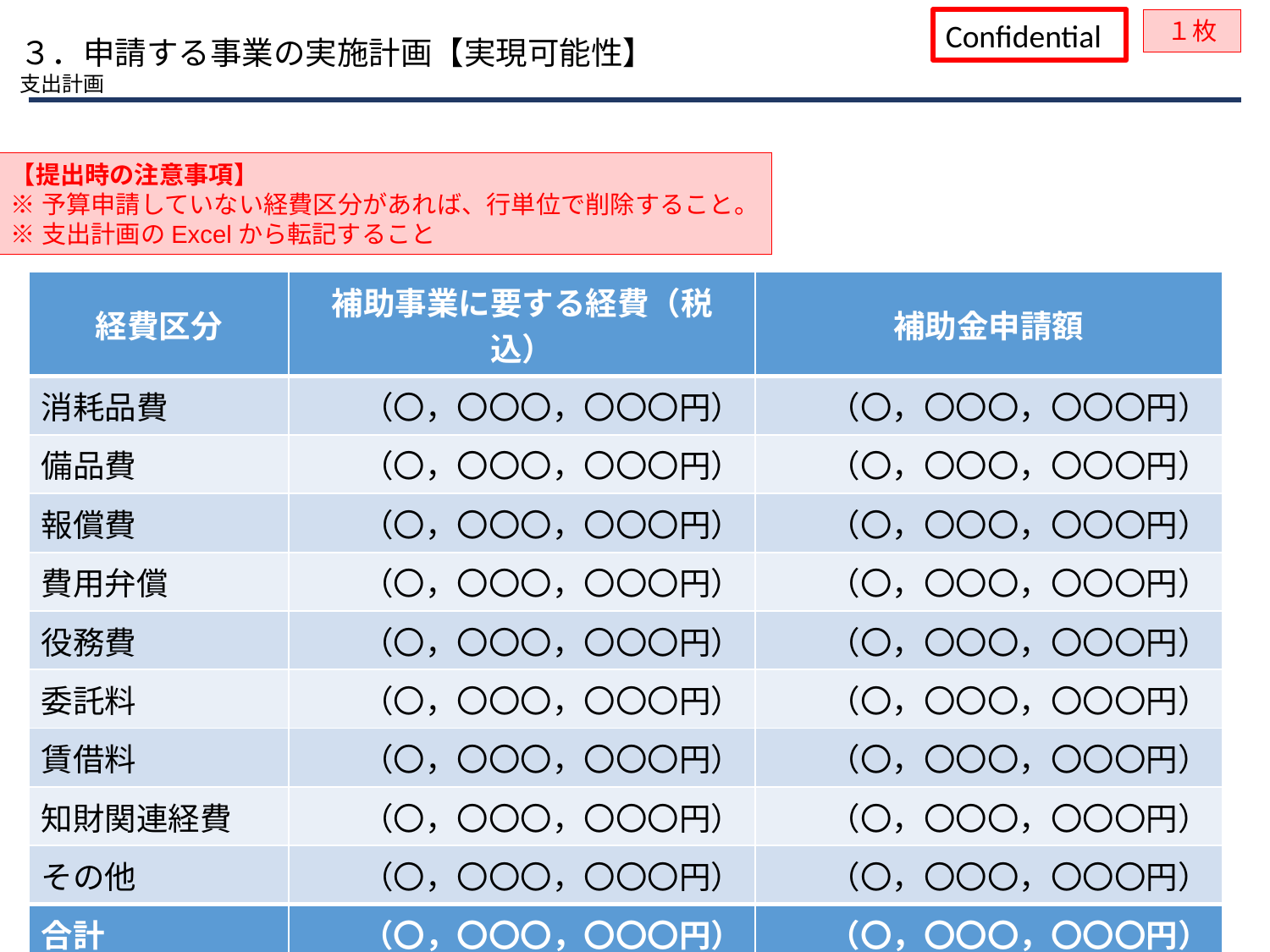

Confidential
１枚
３．申請する事業の実施計画【実現可能性】
支出計画
【提出時の注意事項】
※予算申請していない経費区分があれば、行単位で削除すること。
※支出計画のExcelから転記すること
| 経費区分 | 補助事業に要する経費（税込） | 補助金申請額 |
| --- | --- | --- |
| 消耗品費 | （〇，〇〇〇，〇〇〇円） | （〇，〇〇〇，〇〇〇円） |
| 備品費 | （〇，〇〇〇，〇〇〇円） | （〇，〇〇〇，〇〇〇円） |
| 報償費 | （〇，〇〇〇，〇〇〇円） | （〇，〇〇〇，〇〇〇円） |
| 費用弁償 | （〇，〇〇〇，〇〇〇円） | （〇，〇〇〇，〇〇〇円） |
| 役務費 | （〇，〇〇〇，〇〇〇円） | （〇，〇〇〇，〇〇〇円） |
| 委託料 | （〇，〇〇〇，〇〇〇円） | （〇，〇〇〇，〇〇〇円） |
| 賃借料 | （〇，〇〇〇，〇〇〇円） | （〇，〇〇〇，〇〇〇円） |
| 知財関連経費 | （〇，〇〇〇，〇〇〇円） | （〇，〇〇〇，〇〇〇円） |
| その他 | （〇，〇〇〇，〇〇〇円） | （〇，〇〇〇，〇〇〇円） |
| 合計 | （〇，〇〇〇，〇〇〇円） | （〇，〇〇〇，〇〇〇円） |
6